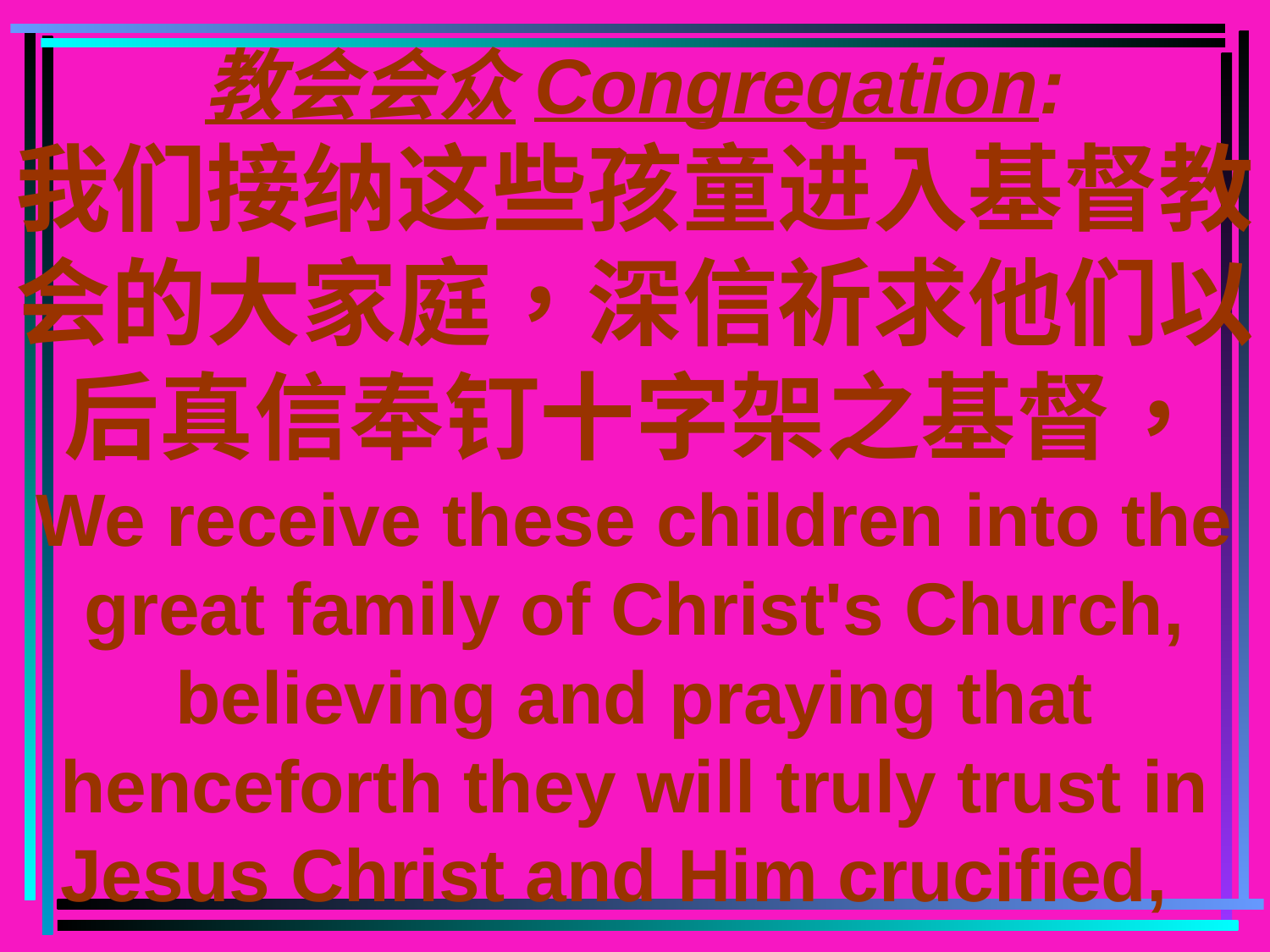

# 教会会众Congregation: 我们接纳这些孩童进入基督教会的大家庭，深信祈求他们以后真信奉钉十字架之基督， We receive these children into the great family of Christ's Church, believing and praying that henceforth they will truly trust in Jesus Christ and Him crucified,